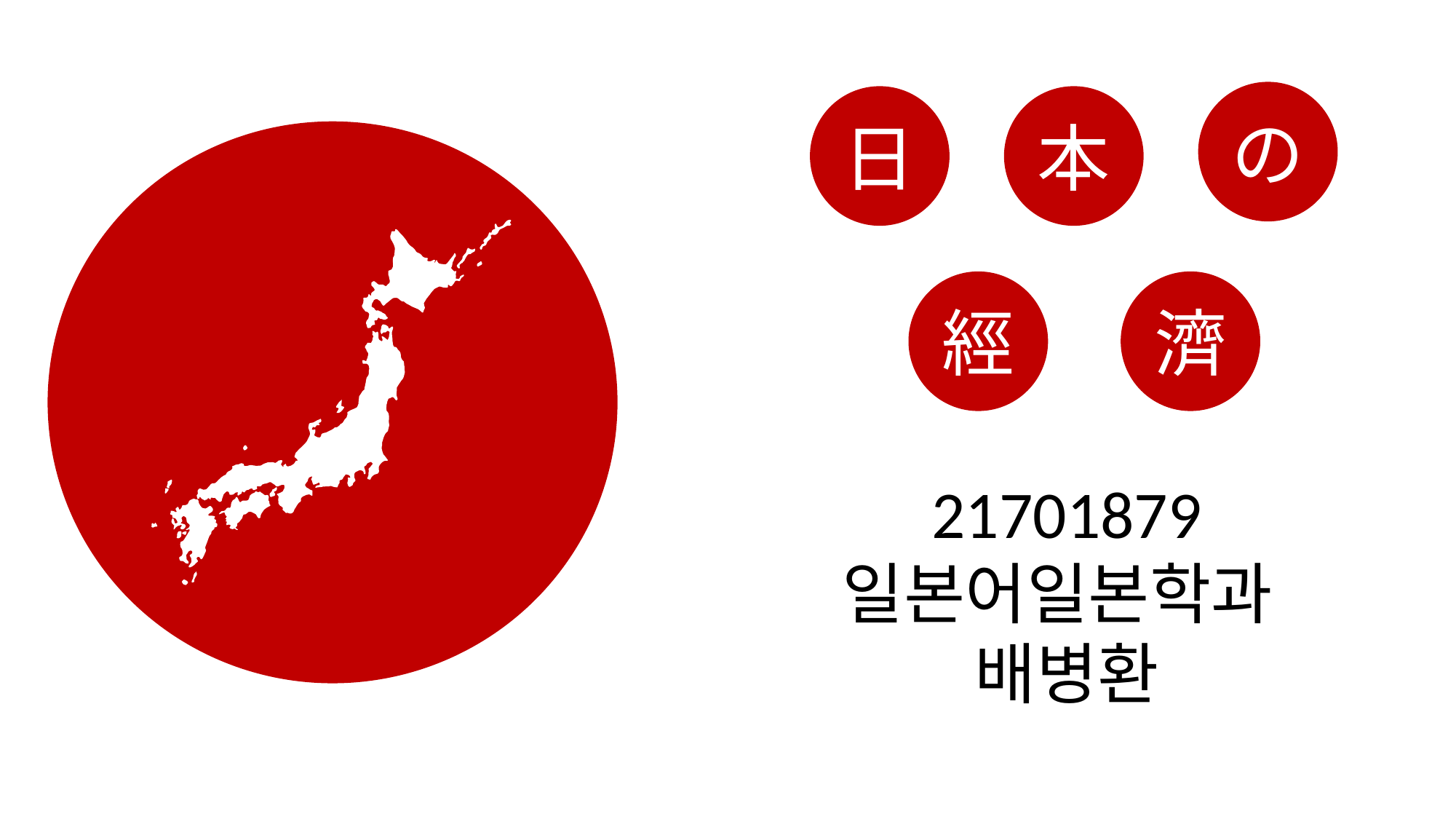

の
日
本

經
濟
21701879
일본어일본학과
배병환